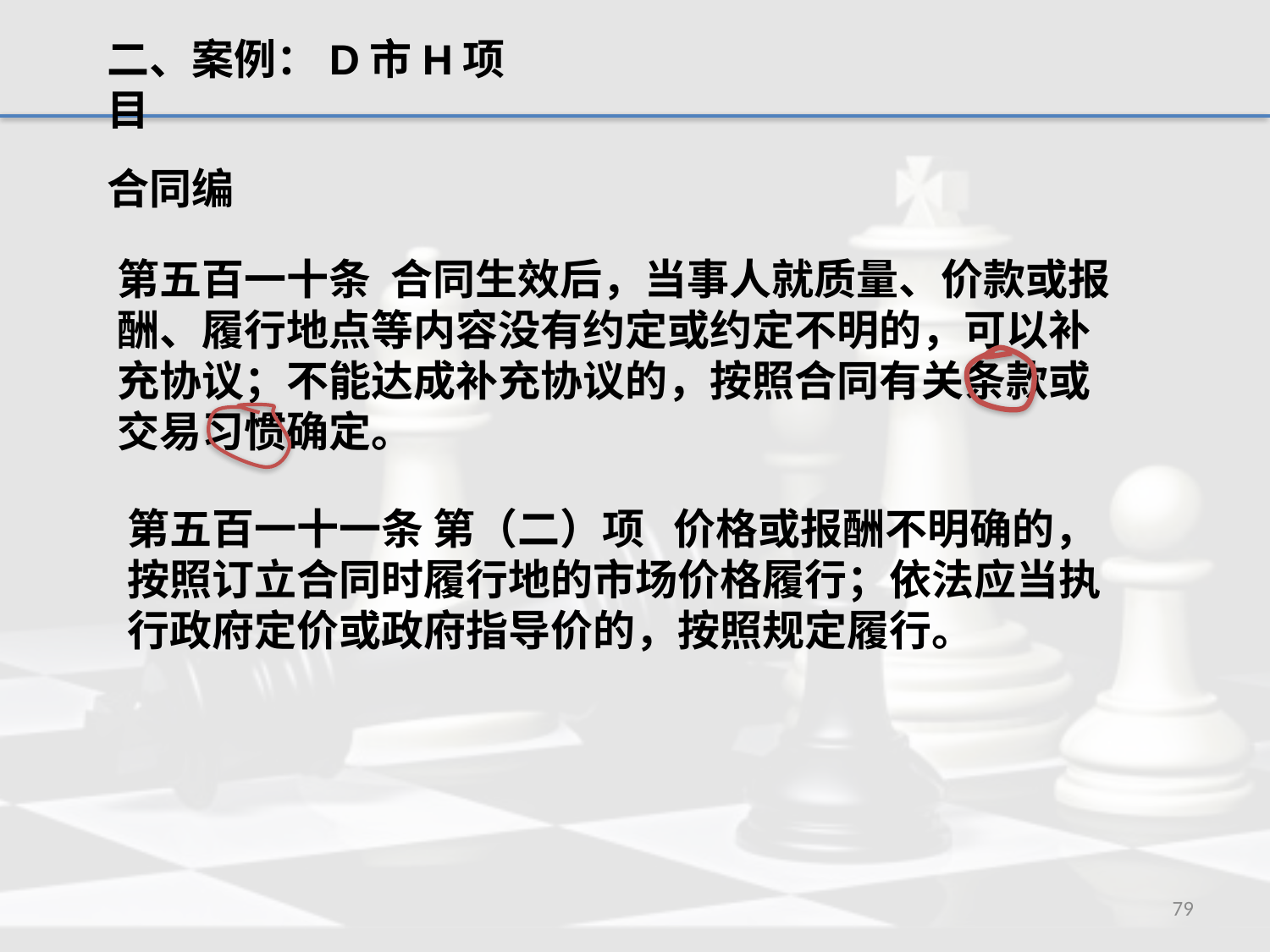

二、案例：D市H项目
合同编
第五百一十条  合同生效后，当事人就质量、价款或报酬、履行地点等内容没有约定或约定不明的，可以补充协议；不能达成补充协议的，按照合同有关条款或交易习惯确定。

第五百一十一条 第（二）项   价格或报酬不明确的，按照订立合同时履行地的市场价格履行；依法应当执行政府定价或政府指导价的，按照规定履行。

79